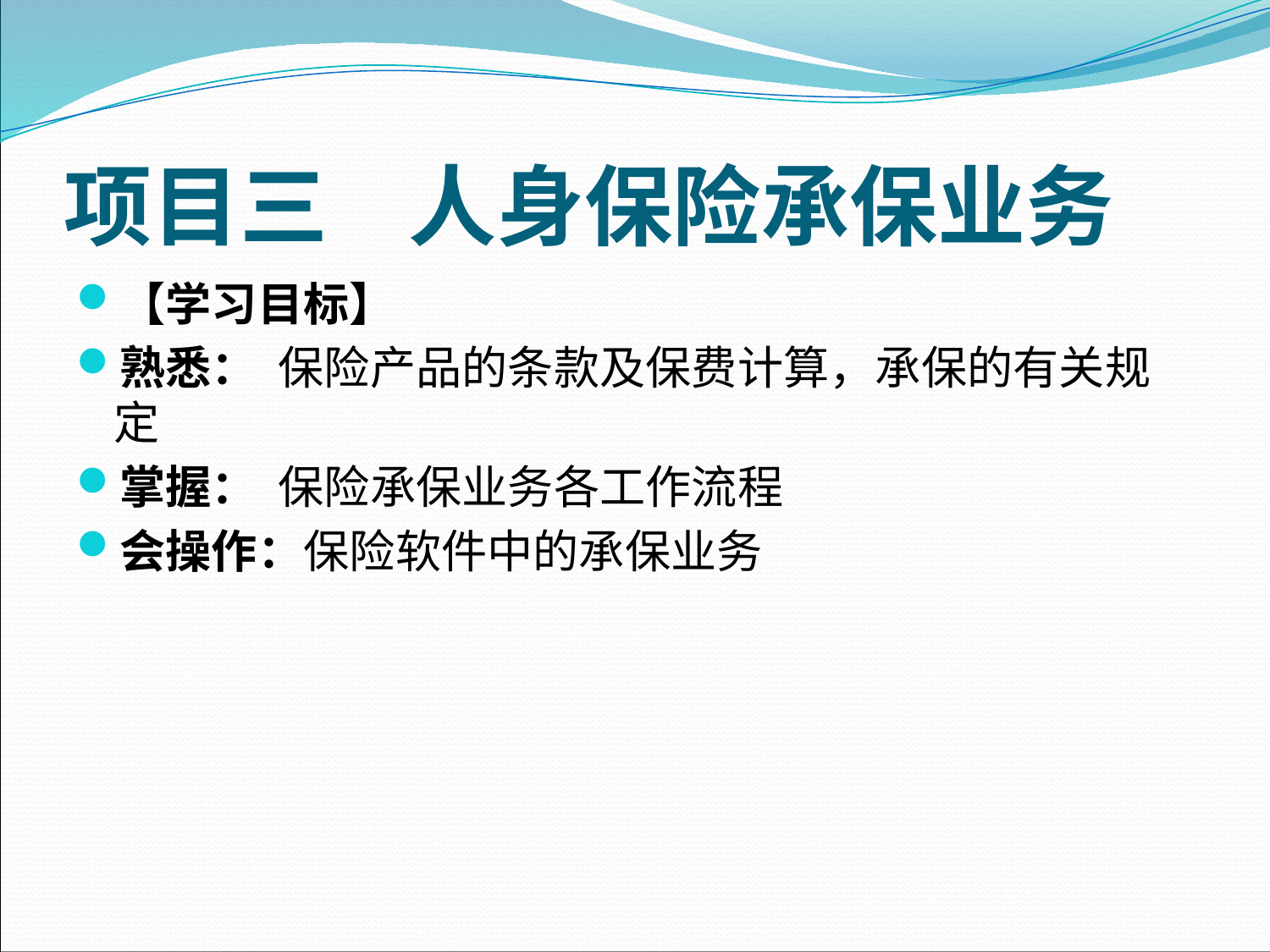

# 项目三    人身保险承保业务
【学习目标】
熟悉：  保险产品的条款及保费计算，承保的有关规定
掌握：  保险承保业务各工作流程
会操作：保险软件中的承保业务